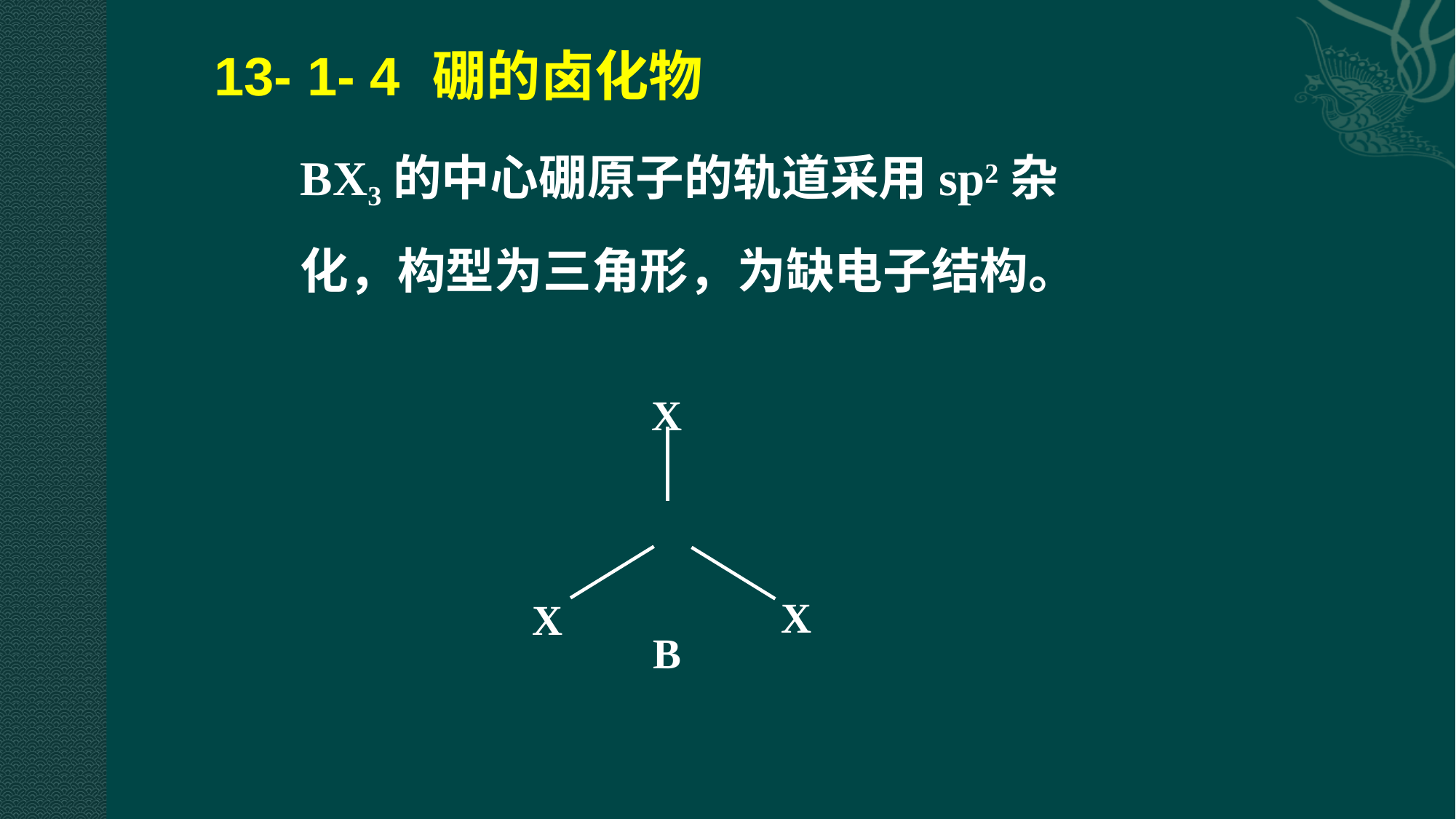

# 13- 1- 4	硼的卤化物
BX3的中心硼原子的轨道采用sp2杂化，构型为三角形，为缺电子结构。
X  B

X
X